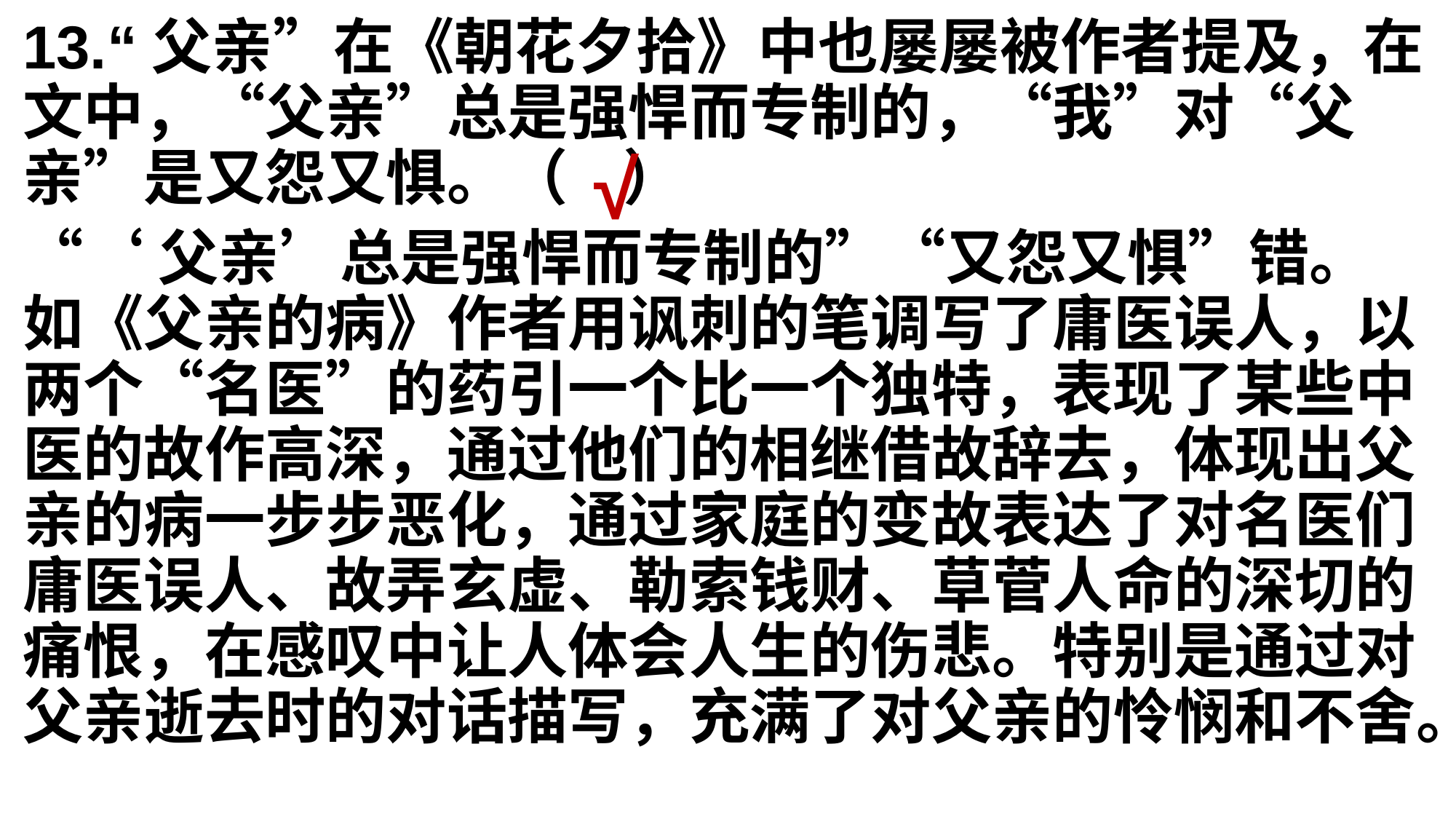

13.“父亲”在《朝花夕拾》中也屡屡被作者提及，在文中，“父亲”总是强悍而专制的，“我”对“父亲”是又怨又惧。（    ）
“‘父亲’总是强悍而专制的”“又怨又惧”错。如《父亲的病》作者用讽刺的笔调写了庸医误人，以两个“名医”的药引一个比一个独特，表现了某些中医的故作高深，通过他们的相继借故辞去，体现出父亲的病一步步恶化，通过家庭的变故表达了对名医们庸医误人、故弄玄虚、勒索钱财、草菅人命的深切的痛恨，在感叹中让人体会人生的伤悲。特别是通过对父亲逝去时的对话描写，充满了对父亲的怜悯和不舍。

√